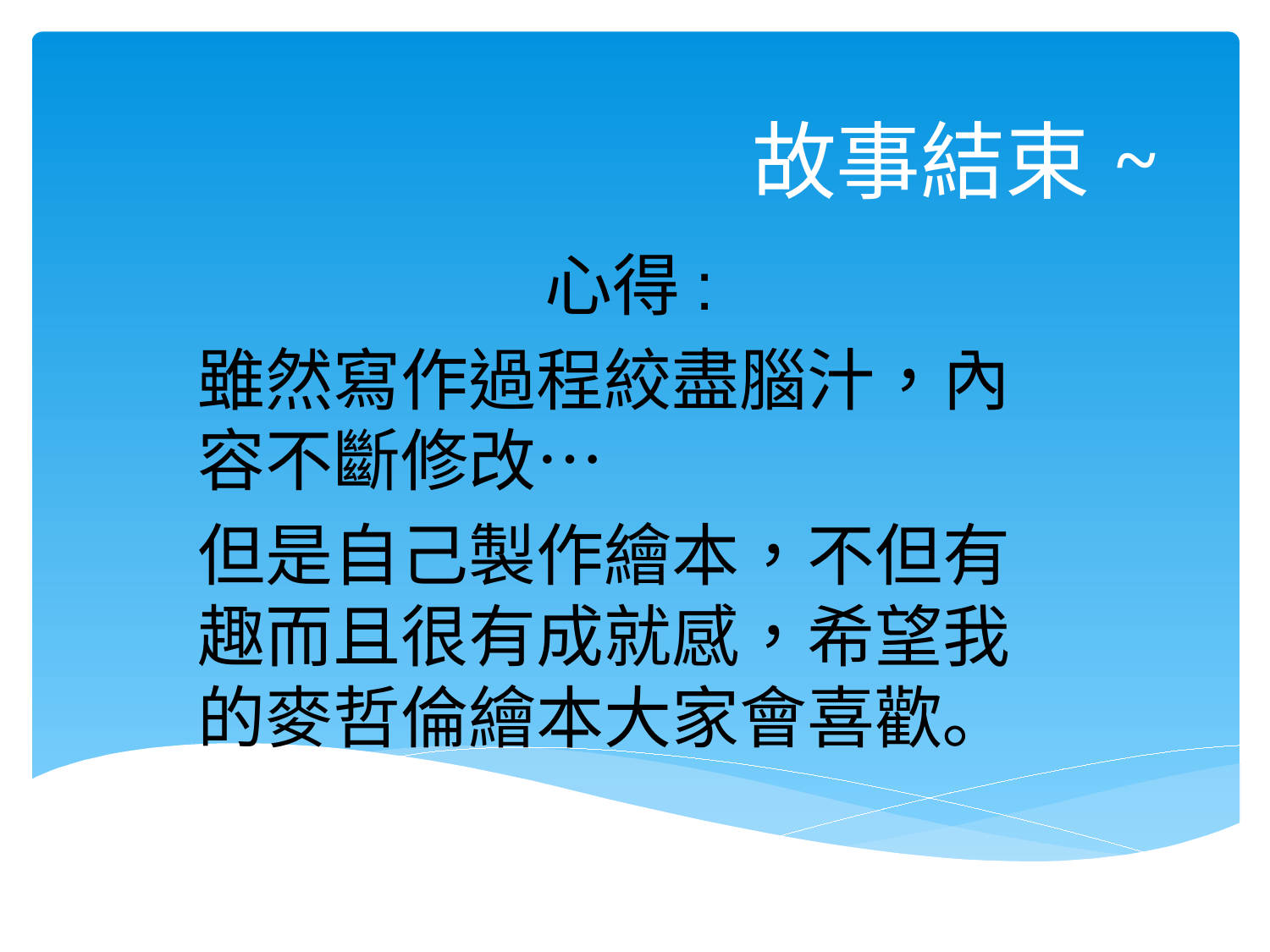

# 故事結束~
心得:
雖然寫作過程絞盡腦汁，內容不斷修改…
但是自己製作繪本，不但有趣而且很有成就感，希望我的麥哲倫繪本大家會喜歡｡